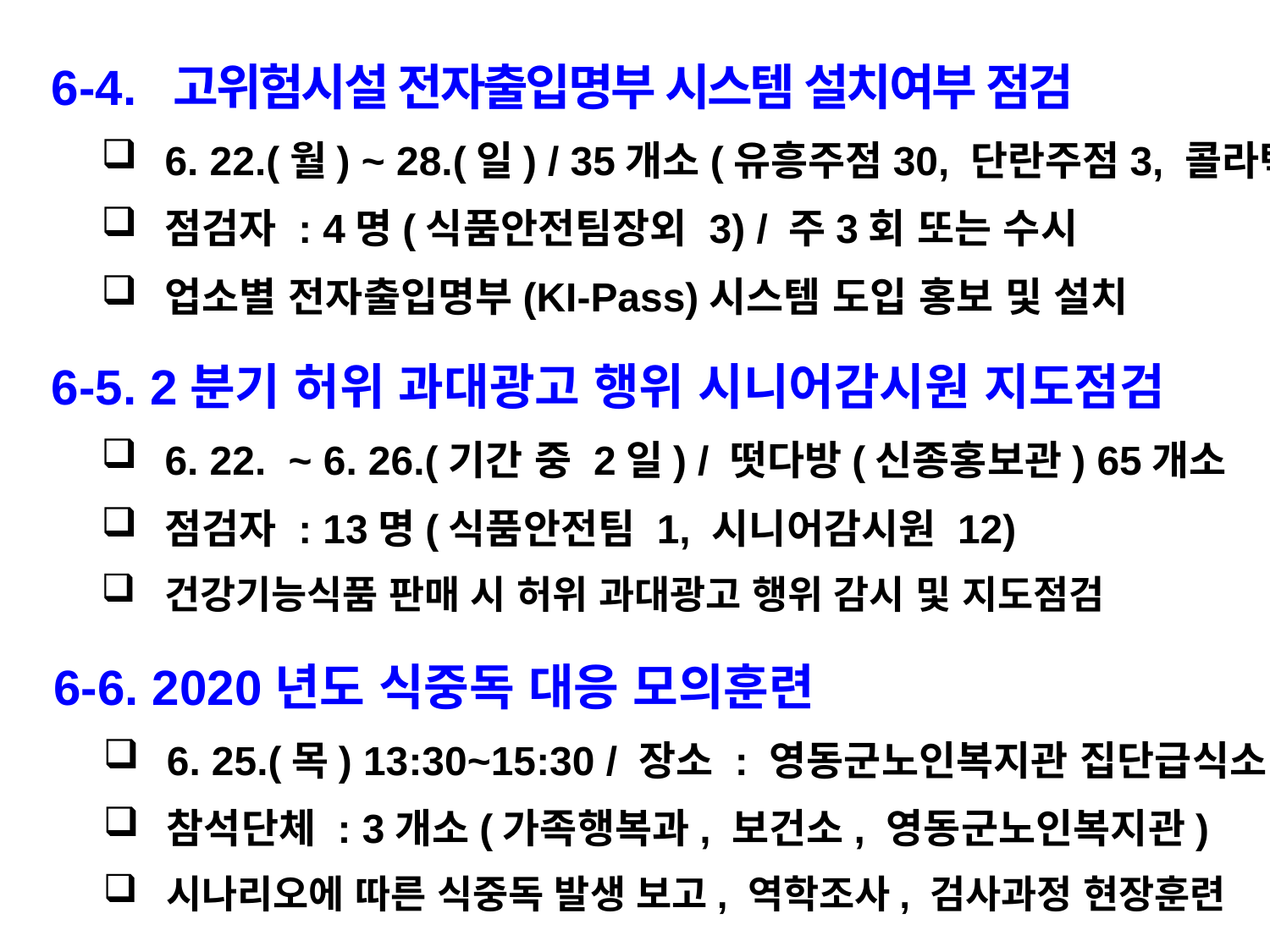

6-4.  고위험시설 전자출입명부 시스템 설치여부 점검
6. 22.(월) ~ 28.(일) / 35개소(유흥주점30, 단란주점3, 콜라텍2)
점검자 : 4명(식품안전팀장외 3) / 주3회 또는 수시
업소별 전자출입명부(KI-Pass)시스템 도입 홍보 및 설치
 6-5. 2분기 허위 과대광고 행위 시니어감시원 지도점검
6. 22.  ~ 6. 26.(기간 중 2일) / 떳다방(신종홍보관) 65개소
점검자 : 13명(식품안전팀 1, 시니어감시원 12)
건강기능식품 판매 시 허위 과대광고 행위 감시 및 지도점검
 6-6. 2020년도 식중독 대응 모의훈련
6. 25.(목) 13:30~15:30 / 장소 : 영동군노인복지관 집단급식소
참석단체 : 3개소(가족행복과, 보건소, 영동군노인복지관)
시나리오에 따른 식중독 발생 보고, 역학조사, 검사과정 현장훈련